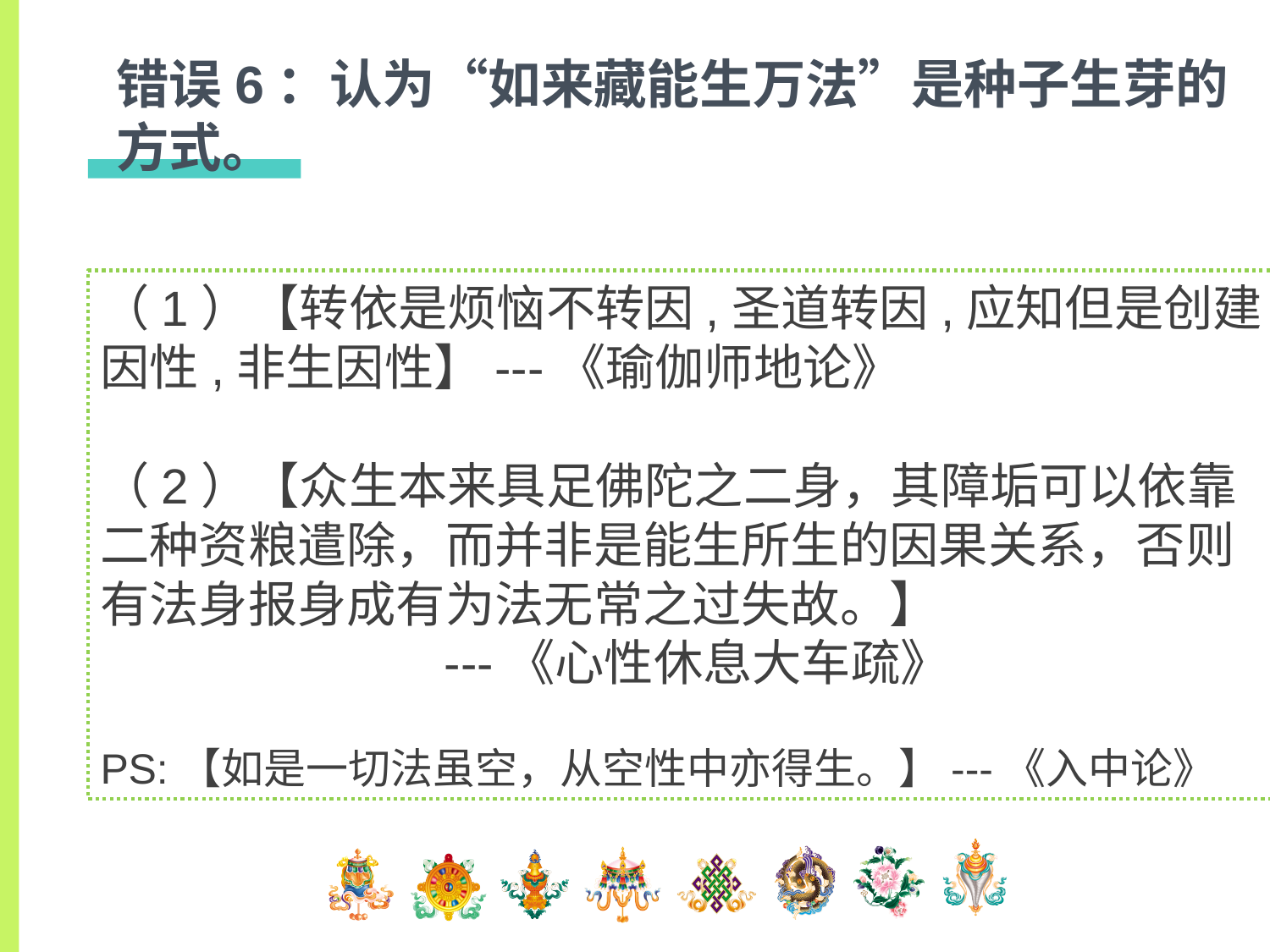

# 错误6：认为“如来藏能生万法”是种子生芽的方式。
（1）【转依是烦恼不转因,圣道转因,应知但是创建因性,非生因性】---《瑜伽师地论》

（2）【众生本来具足佛陀之二身，其障垢可以依靠二种资粮遣除，而并非是能生所生的因果关系，否则有法身报身成有为法无常之过失故。】
                         ---《心性休息大车疏》

PS:【如是一切法虽空，从空性中亦得生。】---《入中论》